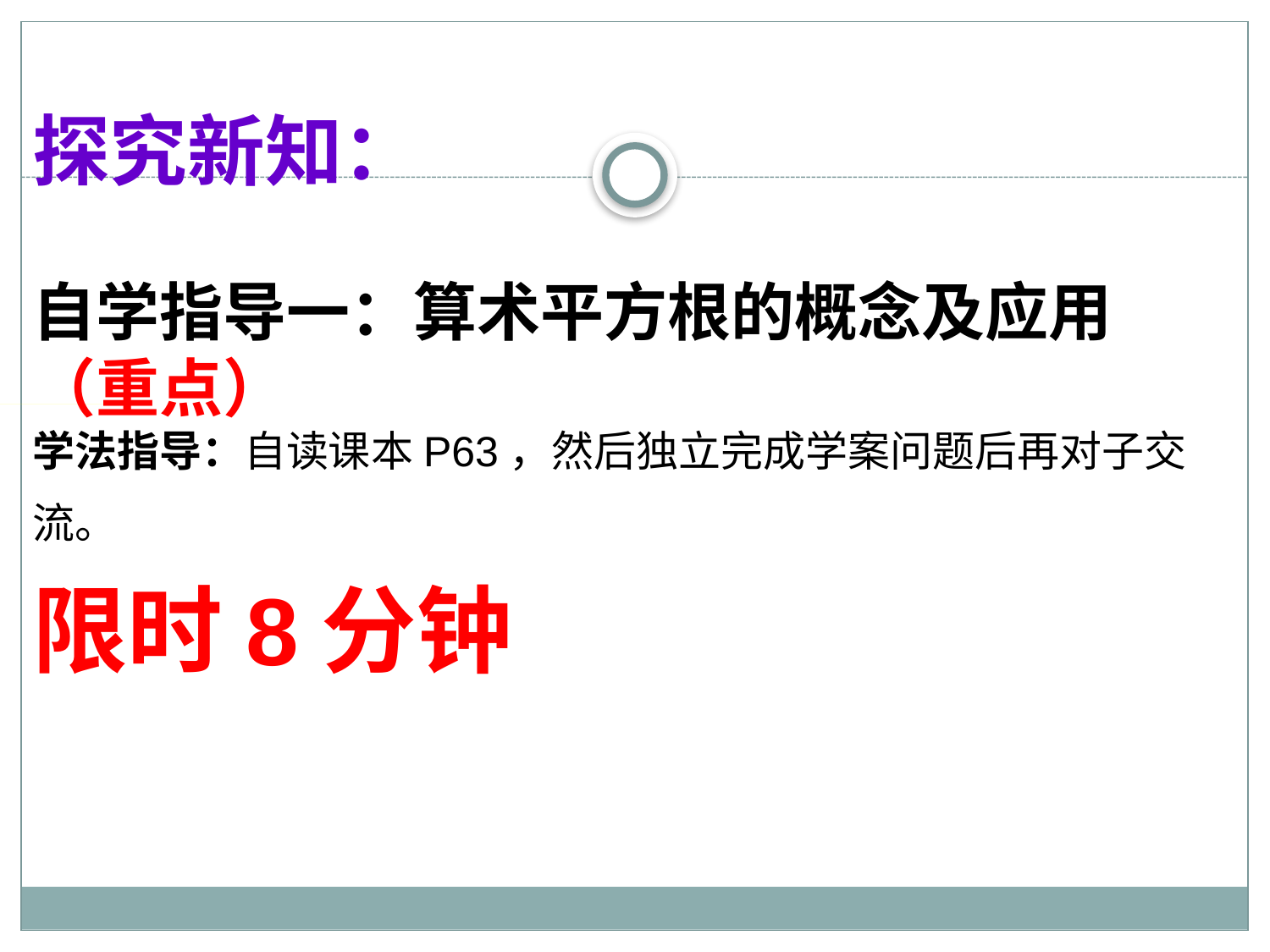

探究新知：

自学指导一：算术平方根的概念及应用         （重点）
学法指导：自读课本P63，然后独立完成学案问题后再对子交流。
限时8分钟